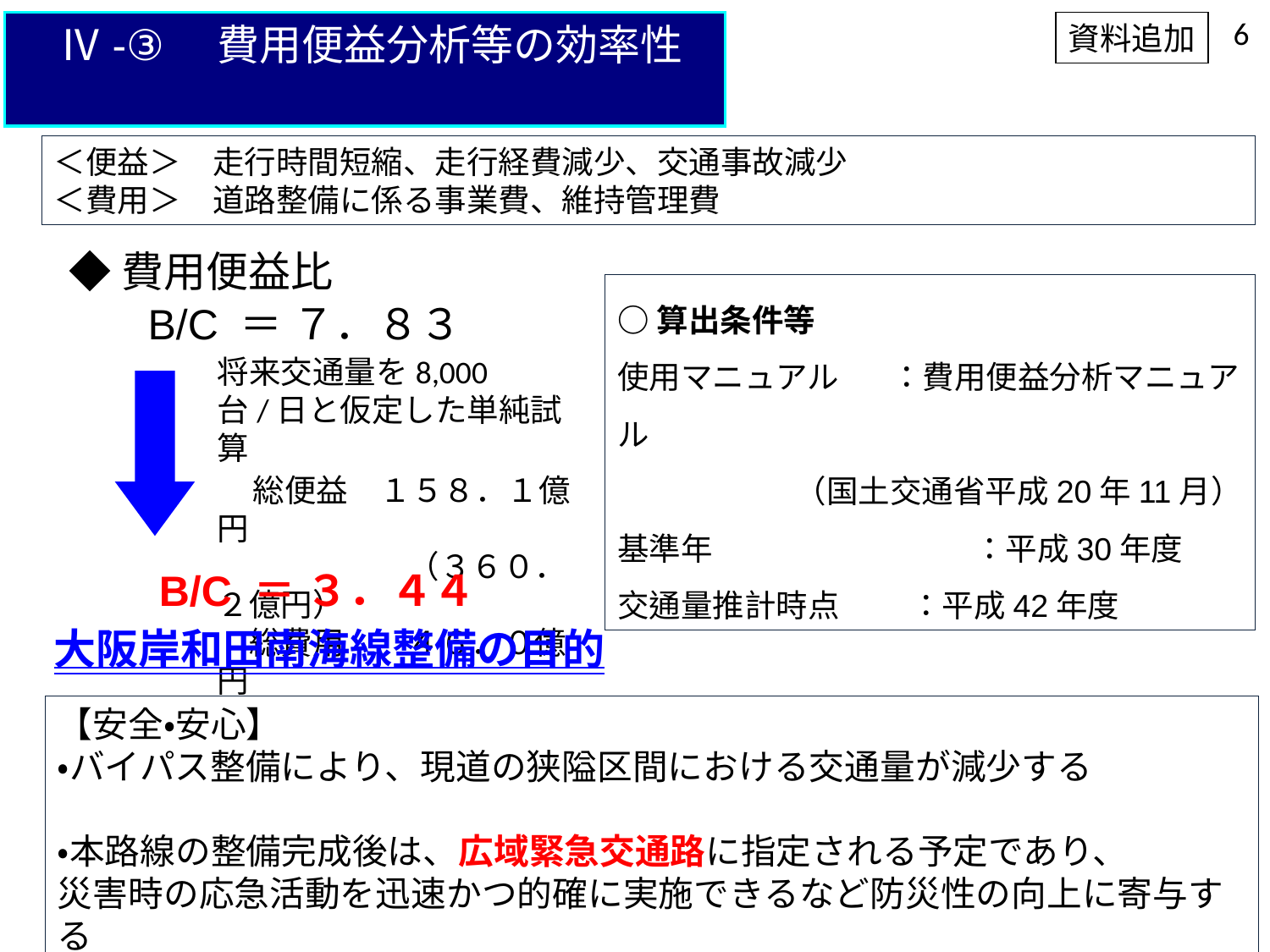

6
　Ⅳ-③　費用便益分析等の効率性
資料追加
■事業の投資効果（費用便益分析）
＜便益＞　走行時間短縮、走行経費減少、交通事故減少
＜費用＞　道路整備に係る事業費、維持管理費
◆費用便益比
　　B/C ＝ ７．８３
○算出条件等
使用マニュアル	：費用便益分析マニュアル
　　　　　 （国土交通省平成20年11月）
基準年　　　　　　　　 ：平成30年度
交通量推計時点　　 ：平成42年度
将来交通量を8,000台/日と仮定した単純試算
　総便益　１５８．１億円
　　　　　　（３６０．２億円）
　総費用　　４６．０億円

　　B/C ＝ ３．４４
大阪岸和田南海線整備の目的
【安全・安心】
・バイパス整備により、現道の狭隘区間における交通量が減少する

・本路線の整備完成後は、広域緊急交通路に指定される予定であり、
災害時の応急活動を迅速かつ的確に実施できるなど防災性の向上に寄与する